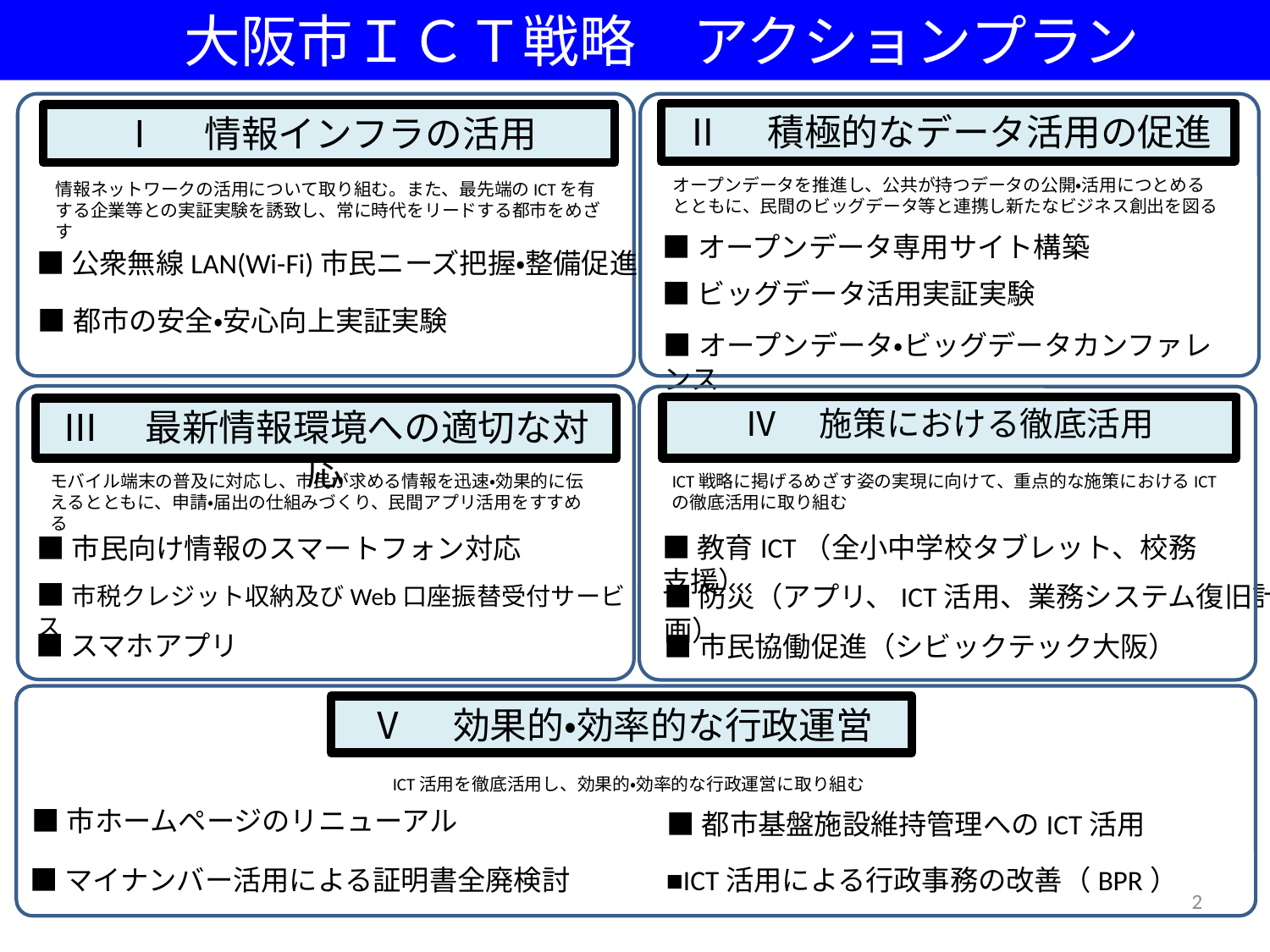

大阪市ＩＣＴ戦略　アクションプラン

Ⅱ　積極的なデータ活用の促進
Ⅰ　情報インフラの活用
オープンデータを推進し、公共が持つデータの公開・活用につとめるとともに、民間のビッグデータ等と連携し新たなビジネス創出を図る
情報ネットワークの活用について取り組む。また、最先端のICTを有する企業等との実証実験を誘致し、常に時代をリードする都市をめざす
■オープンデータ専用サイト構築
■公衆無線LAN(Wi-Fi)市民ニーズ把握・整備促進
■ビッグデータ活用実証実験
■都市の安全・安心向上実証実験
■オープンデータ・ビッグデータカンファレンス

Ⅳ　施策における徹底活用
Ⅲ　最新情報環境への適切な対応
モバイル端末の普及に対応し、市民が求める情報を迅速・効果的に伝えるとともに、申請・届出の仕組みづくり、民間アプリ活用をすすめる
ICT戦略に掲げるめざす姿の実現に向けて、重点的な施策におけるICTの徹底活用に取り組む
■教育ICT（全小中学校タブレット、校務支援）
■市民向け情報のスマートフォン対応
■市税クレジット収納及びWeb口座振替受付サービス
■防災（アプリ、ICT活用、業務システム復旧計画）
■スマホアプリ
■市民協働促進（シビックテック大阪）

Ⅴ　効果的・効率的な行政運営
ICT活用を徹底活用し、効果的・効率的な行政運営に取り組む
■市ホームページのリニューアル
■都市基盤施設維持管理へのICT活用
■マイナンバー活用による証明書全廃検討
■ICT活用による行政事務の改善（BPR）
2